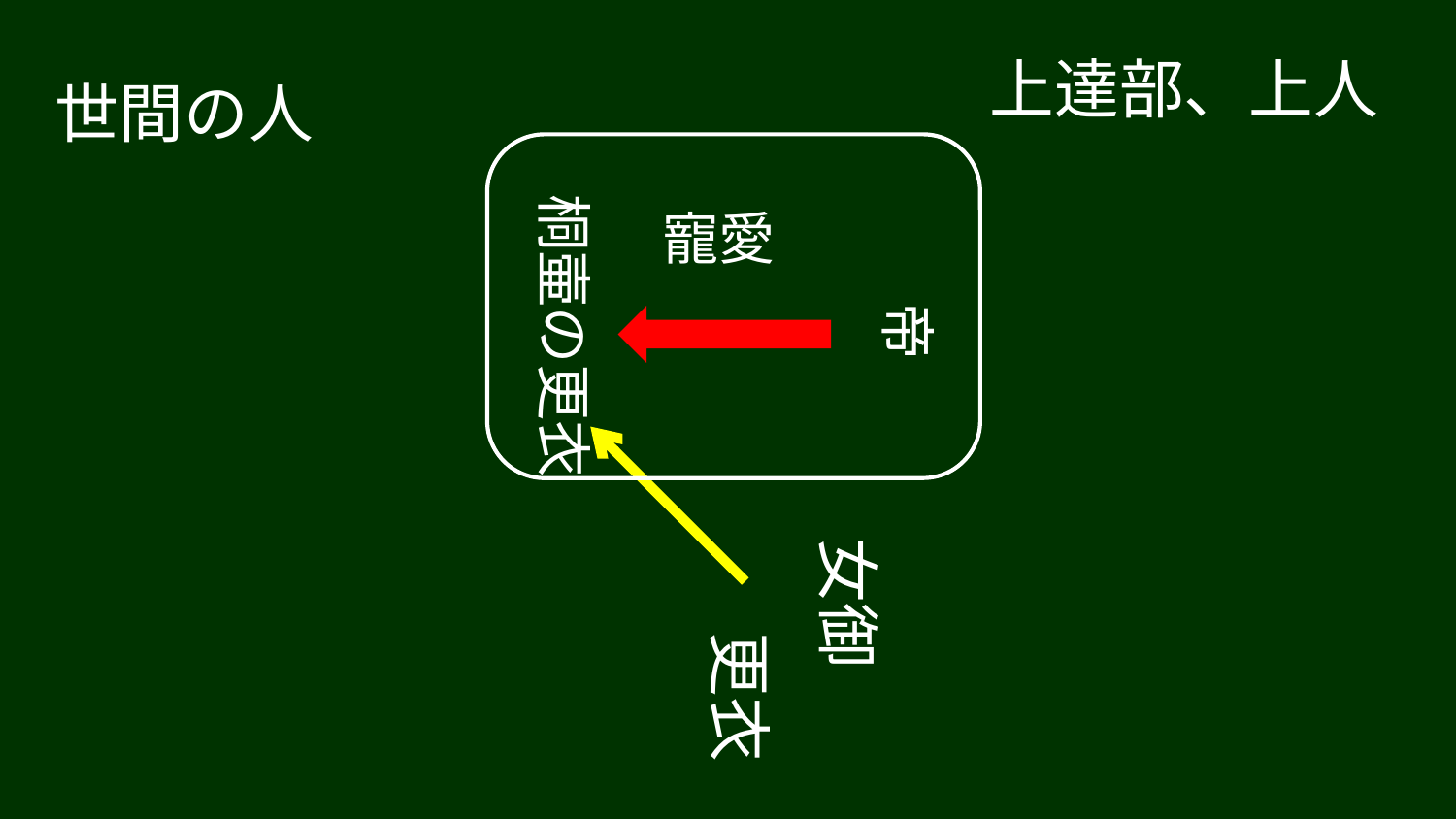

上達部、上人
世間の人

桐壷の更衣
寵愛
帝

女御
更衣